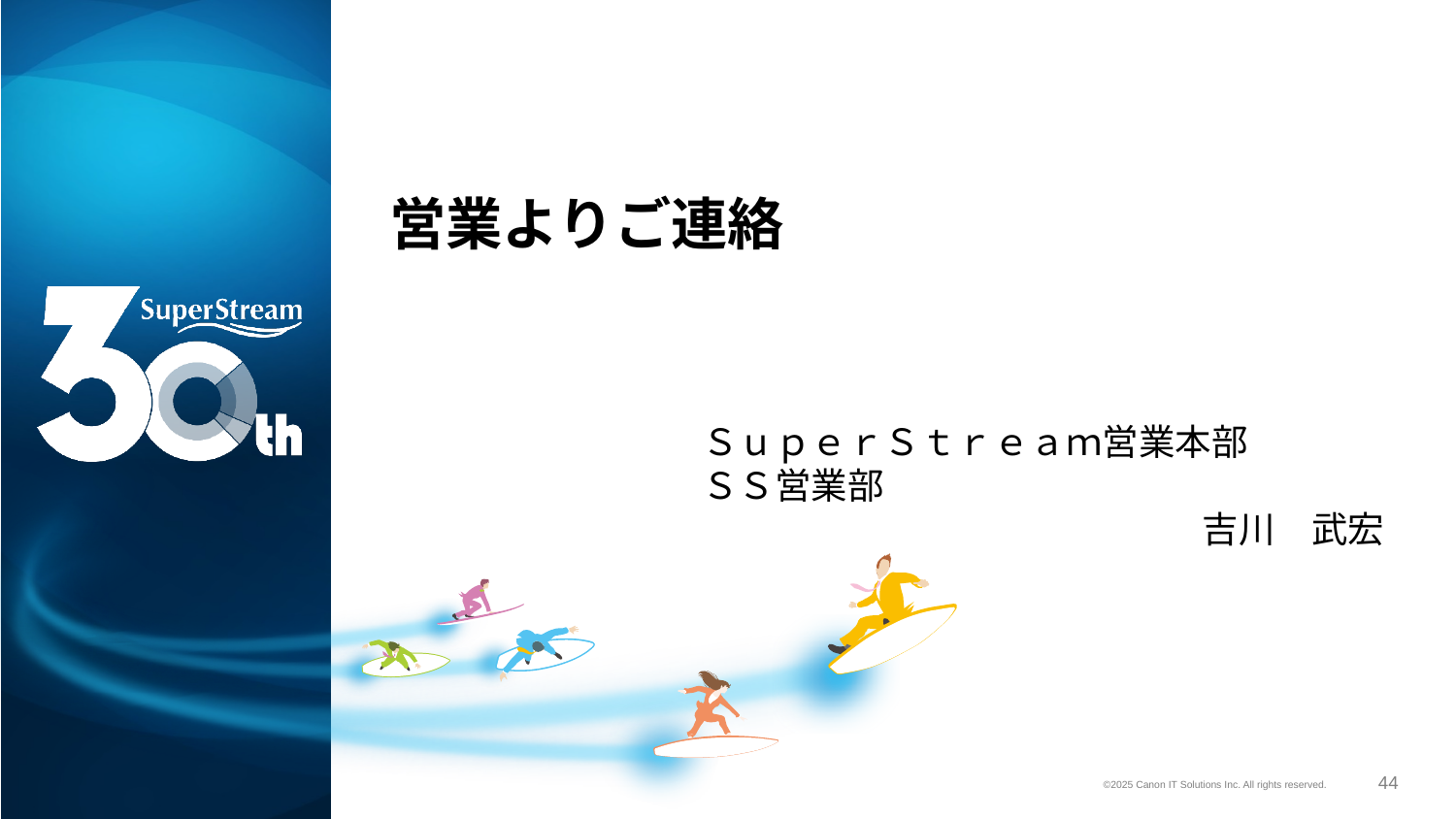

# 営業よりご連絡
ＳｕｐｅｒＳｔｒｅａｍ営業本部
ＳＳ営業部
吉川　武宏
©2025 Canon IT Solutions Inc. All rights reserved.
44